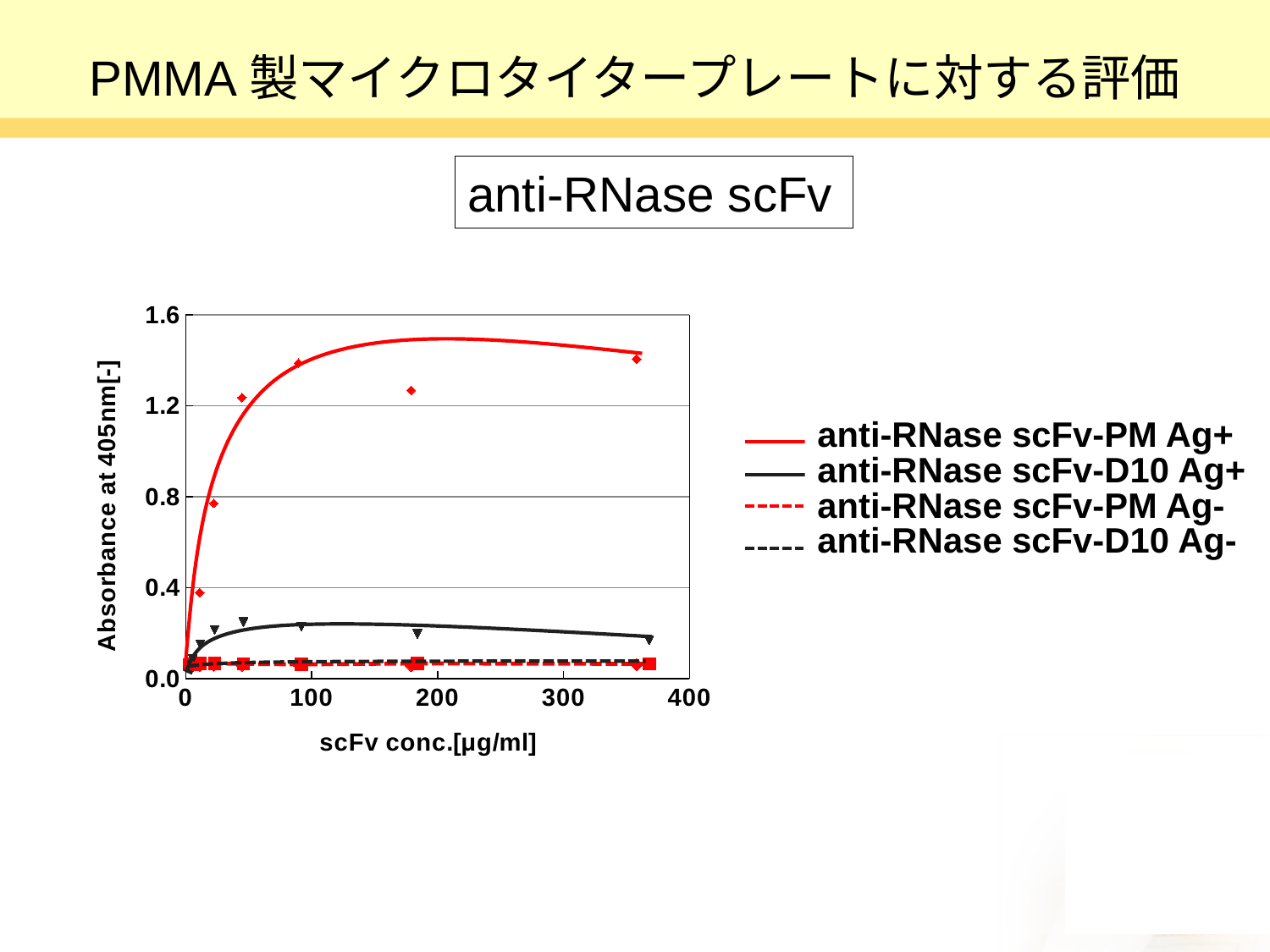

# PMMA製マイクロタイタープレートに対する評価
anti-RNase scFv

### Chart

| Category |  |  |  |  |
|---|---|---|---|---|

anti-RNase scFv-PM Ag+
anti-RNase scFv-D10 Ag+
anti-RNase scFv-PM Ag-
anti-RNase scFv-D10 Ag-